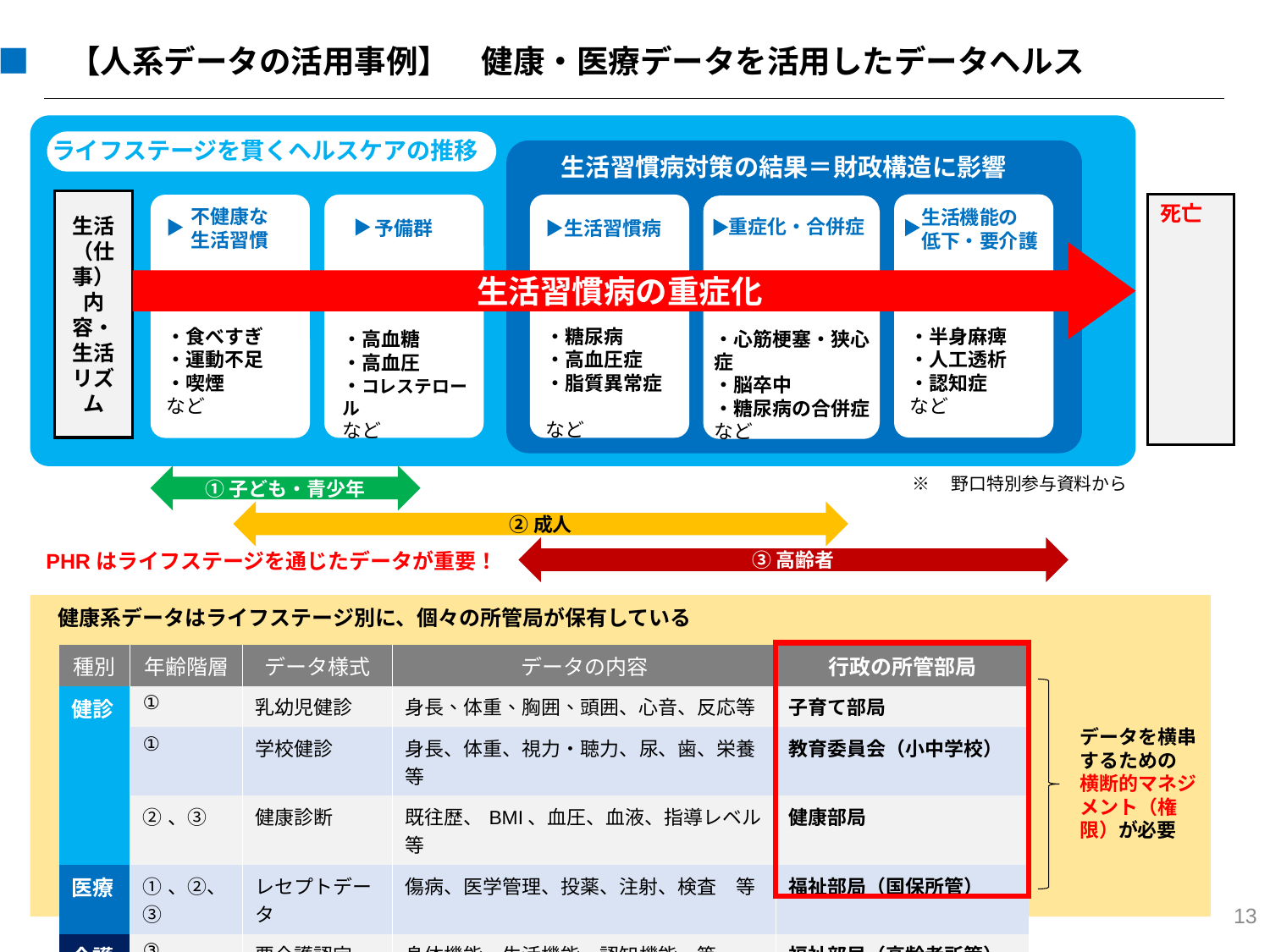

■　【人系データの活用事例】　健康・医療データを活用したデータヘルス

ライフステージを貫くヘルスケアの推移

生活習慣病対策の結果＝財政構造に影響
生活（仕事）内容・
生活リズム

死亡

不健康な
生活習慣
生活機能の　低下・要介護
重症化・合併症
生活習慣病
予備群

生活習慣病の重症化
・半身麻痺
・人工透析
・認知症
など
・糖尿病
・高血圧症
・脂質異常症
など
・食べすぎ
・運動不足
・喫煙　　　など
・心筋梗塞・狭心症
・脳卒中
・糖尿病の合併症
など
・高血糖
・高血圧
・コレステロール
など
①子ども・青少年
※　野口特別参与資料から
②成人
③高齢者
PHRはライフステージを通じたデータが重要！

健康系データはライフステージ別に、個々の所管局が保有している

| 種別 | 年齢階層 | データ様式 | データの内容 | 行政の所管部局 |
| --- | --- | --- | --- | --- |
| 健診 | ① | 乳幼児健診 | 身長、体重、胸囲、頭囲、心音、反応等 | 子育て部局 |
|  | ① | 学校健診 | 身長、体重、視力・聴力、尿、歯、栄養等 | 教育委員会（小中学校） |
|  | ②、③ | 健康診断 | 既往歴、BMI、血圧、血液、指導レベル等 | 健康部局 |
| 医療 | ①、②、③ | レセプトデータ | 傷病、医学管理、投薬、注射、検査　等 | 福祉部局（国保所管） |
| 介護 | ③ | 要介護認定 | 身体機能、生活機能、認知機能　等 | 福祉部局（高齢者所管） |
|  | ③ | 介護記録 | 食事、移動、排せつ、就寝、サービス利用等 | 福祉部局（高齢者所管） |

データを横串するための
横断的マネジメント（権限）が必要
13